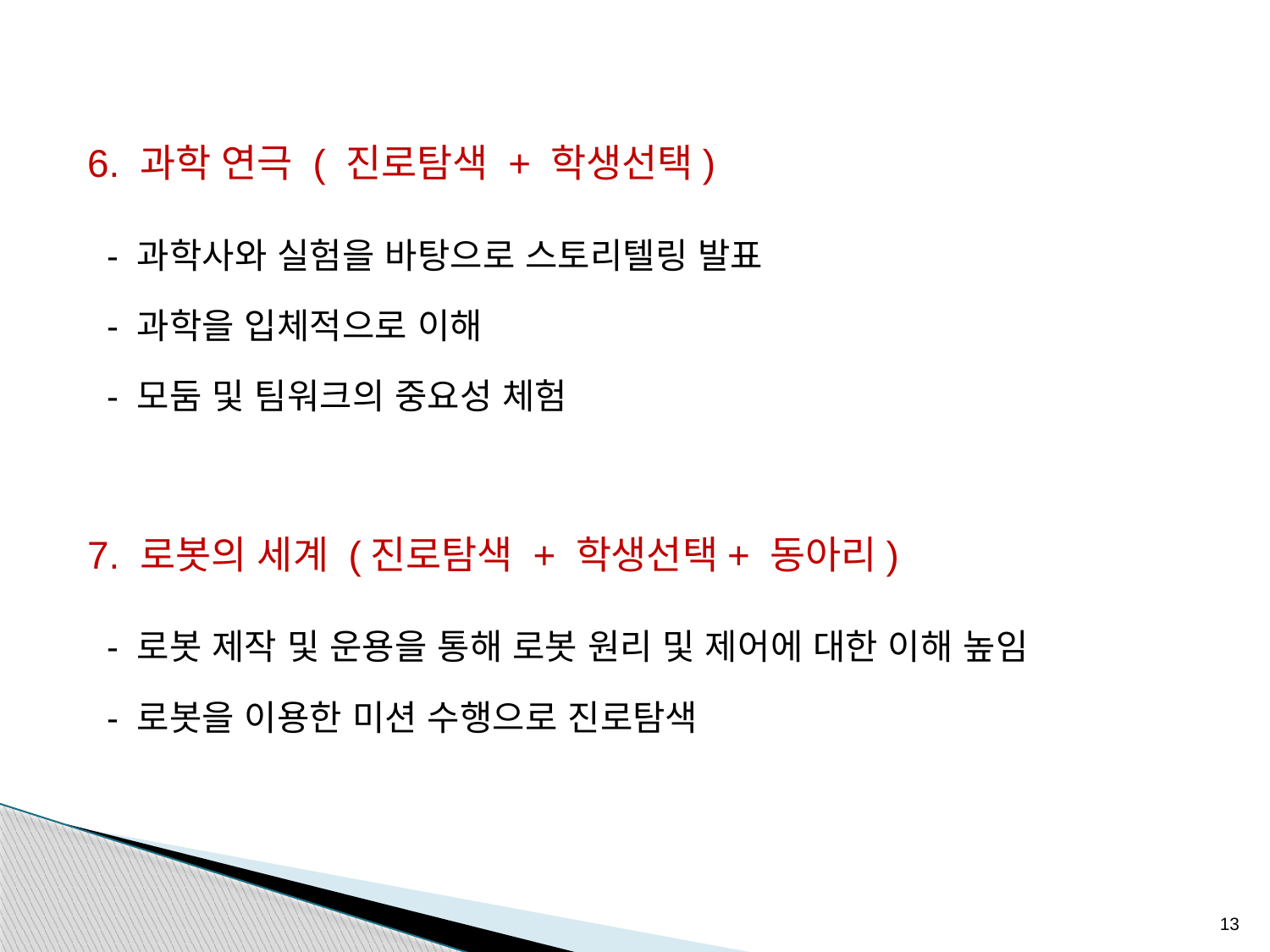

6. 과학 연극 ( 진로탐색 + 학생선택)

  - 과학사와 실험을 바탕으로 스토리텔링 발표
  - 과학을 입체적으로 이해
  - 모둠 및 팀워크의 중요성 체험

7. 로봇의 세계 (진로탐색 + 학생선택+ 동아리)

  - 로봇 제작 및 운용을 통해 로봇 원리 및 제어에 대한 이해 높임
  - 로봇을 이용한 미션 수행으로 진로탐색

13